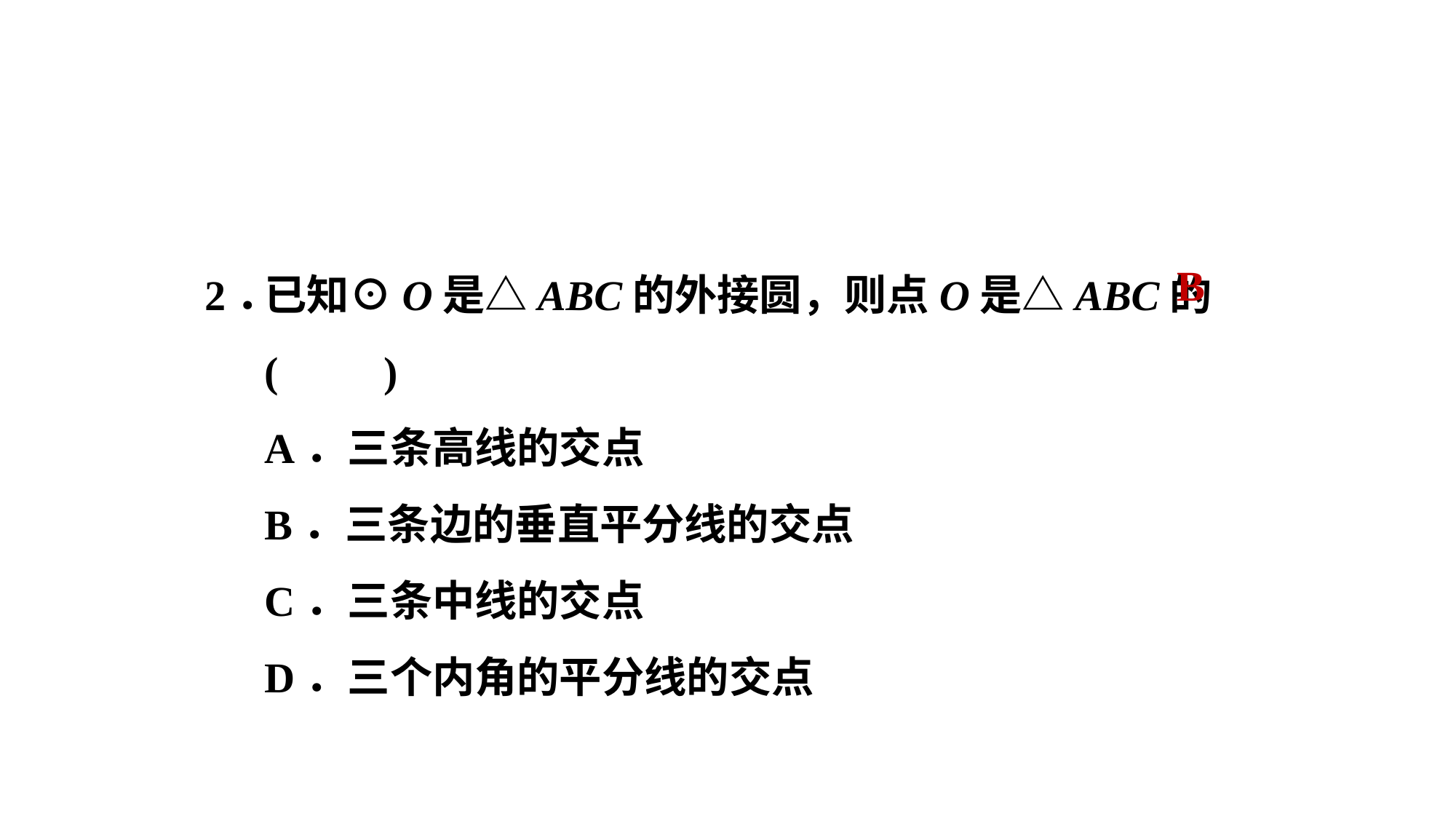

2．
已知⊙O是△ABC的外接圆，则点O是△ABC的(　　)
A．三条高线的交点
B．三条边的垂直平分线的交点
C．三条中线的交点
D．三个内角的平分线的交点
B